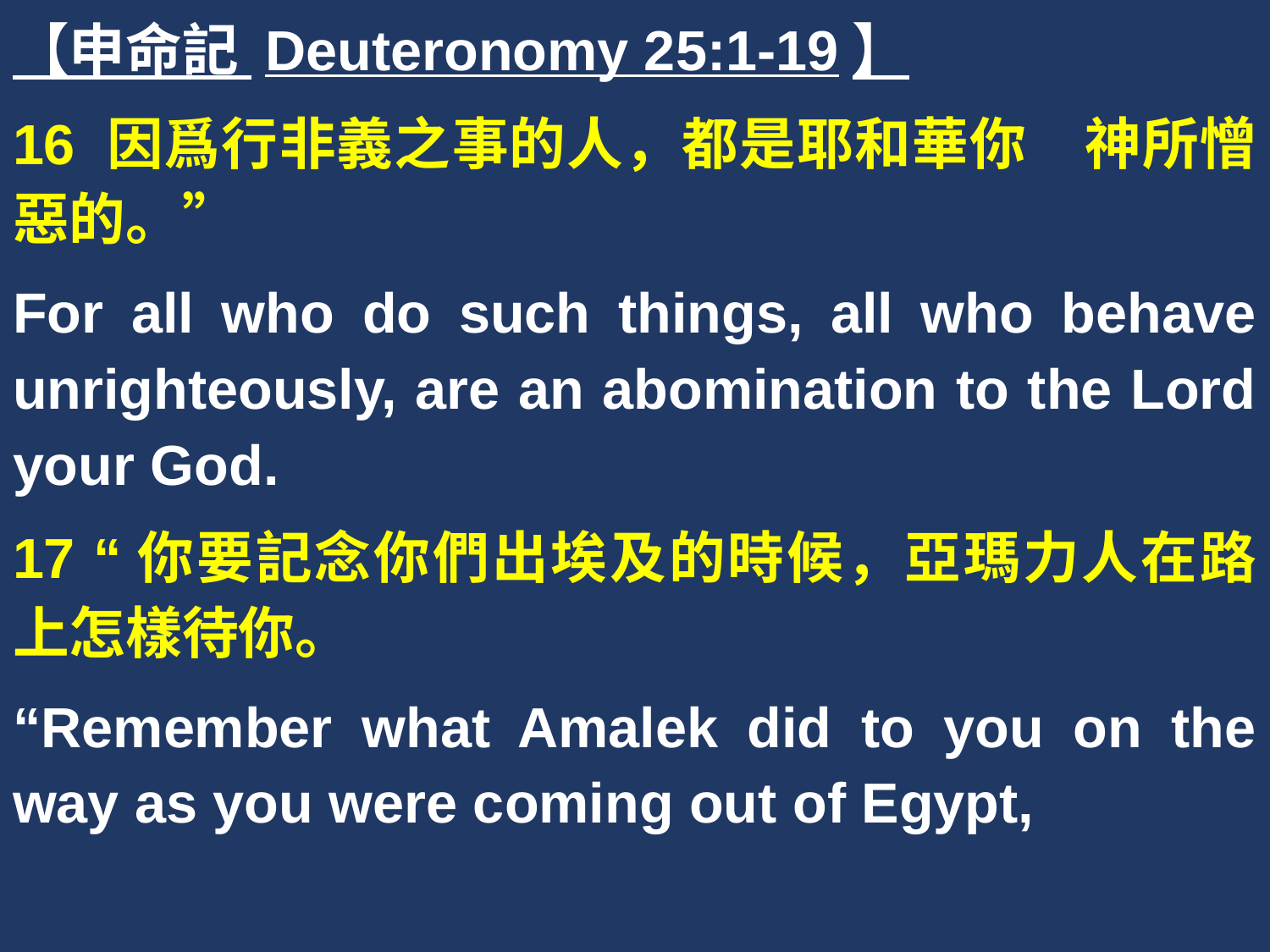

【申命記 Deuteronomy 25:1-19】
16 因爲行非義之事的人，都是耶和華你　神所憎惡的。”
For all who do such things, all who behave unrighteously, are an abomination to the Lord your God.
17 “你要記念你們出埃及的時候，亞瑪力人在路上怎樣待你。
“Remember what Amalek did to you on the way as you were coming out of Egypt,